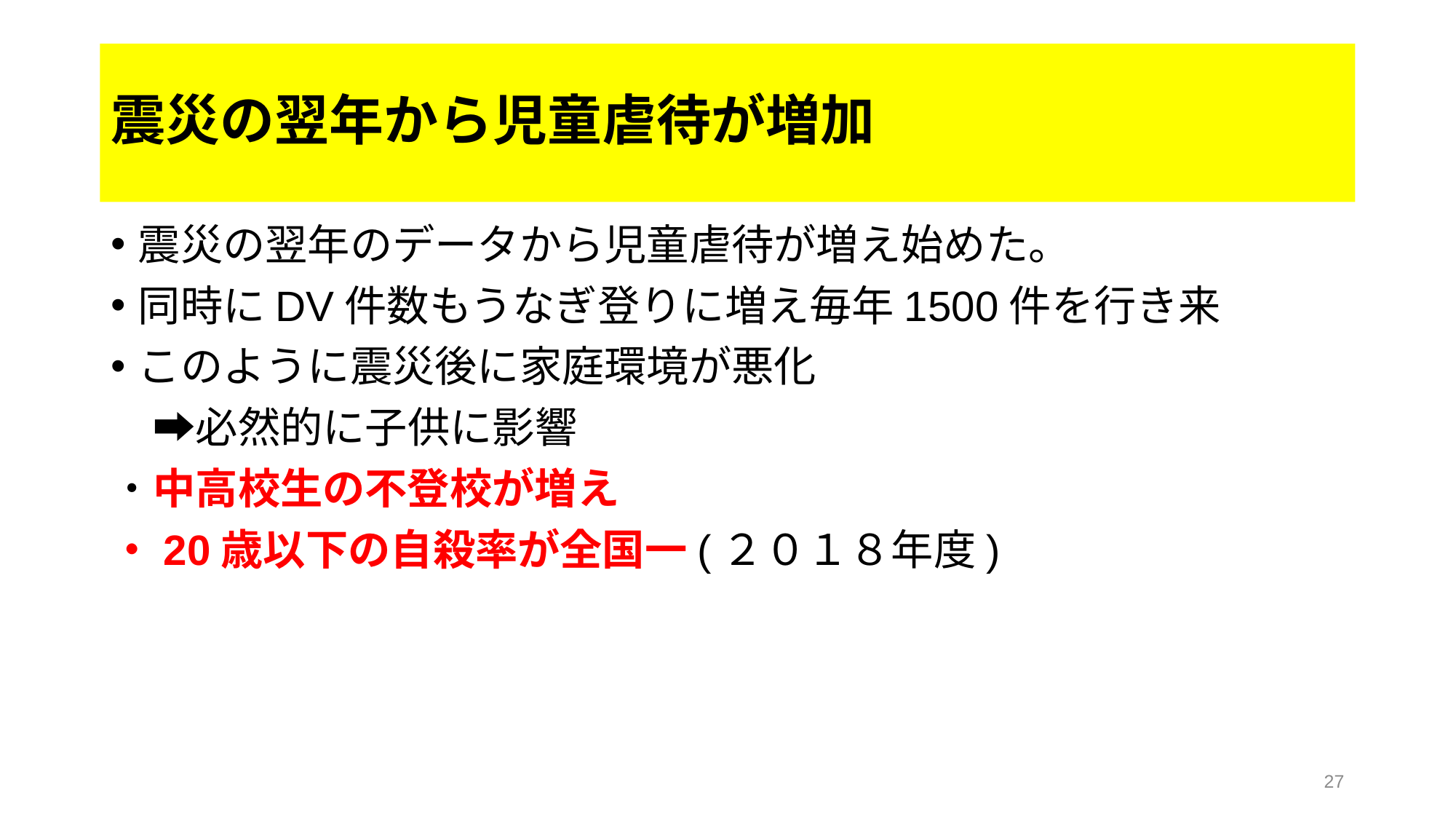

# 震災の翌年から児童虐待が増加
震災の翌年のデータから児童虐待が増え始めた。
同時にDV件数もうなぎ登りに増え毎年1500件を行き来
このように震災後に家庭環境が悪化
　➡必然的に子供に影響
・中高校生の不登校が増え
・20歳以下の自殺率が全国一(２０１８年度)
27